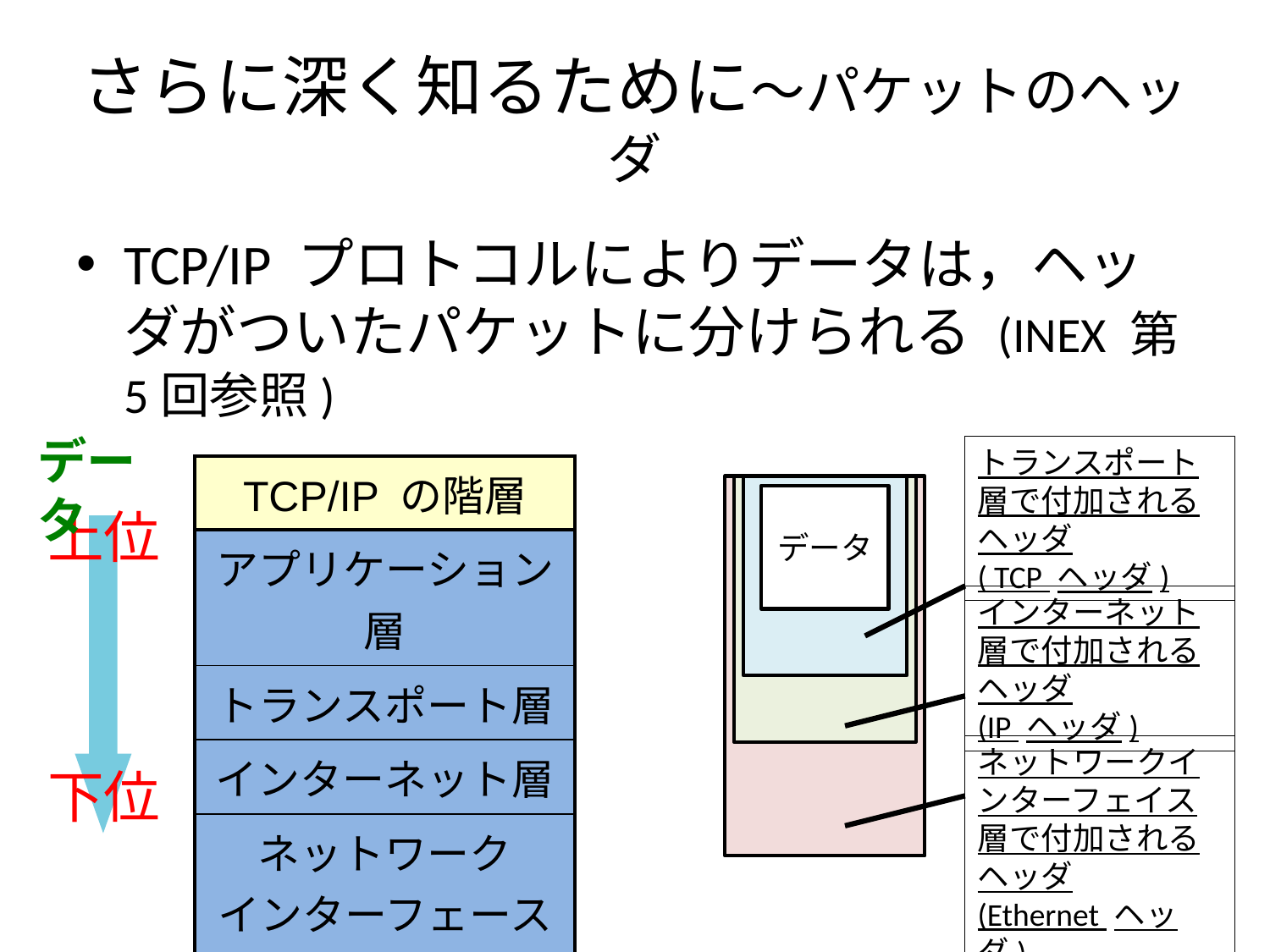

# さらに深く知るために～パケットのヘッダ
TCP/IP プロトコルによりデータは，ヘッダがついたパケットに分けられる (INEX 第5回参照)
データ
トランスポート層で付加されるヘッダ
( TCP ヘッダ)
| TCP/IP の階層 |
| --- |
| アプリケーション層 |
| トランスポート層 |
| インターネット層 |
| ネットワーク インターフェース層 |

データ
上位

インターネット層で付加されるヘッダ
(IP ヘッダ)
ネットワークインターフェイス層で付加されるヘッダ
(Ethernet ヘッダ)
下位